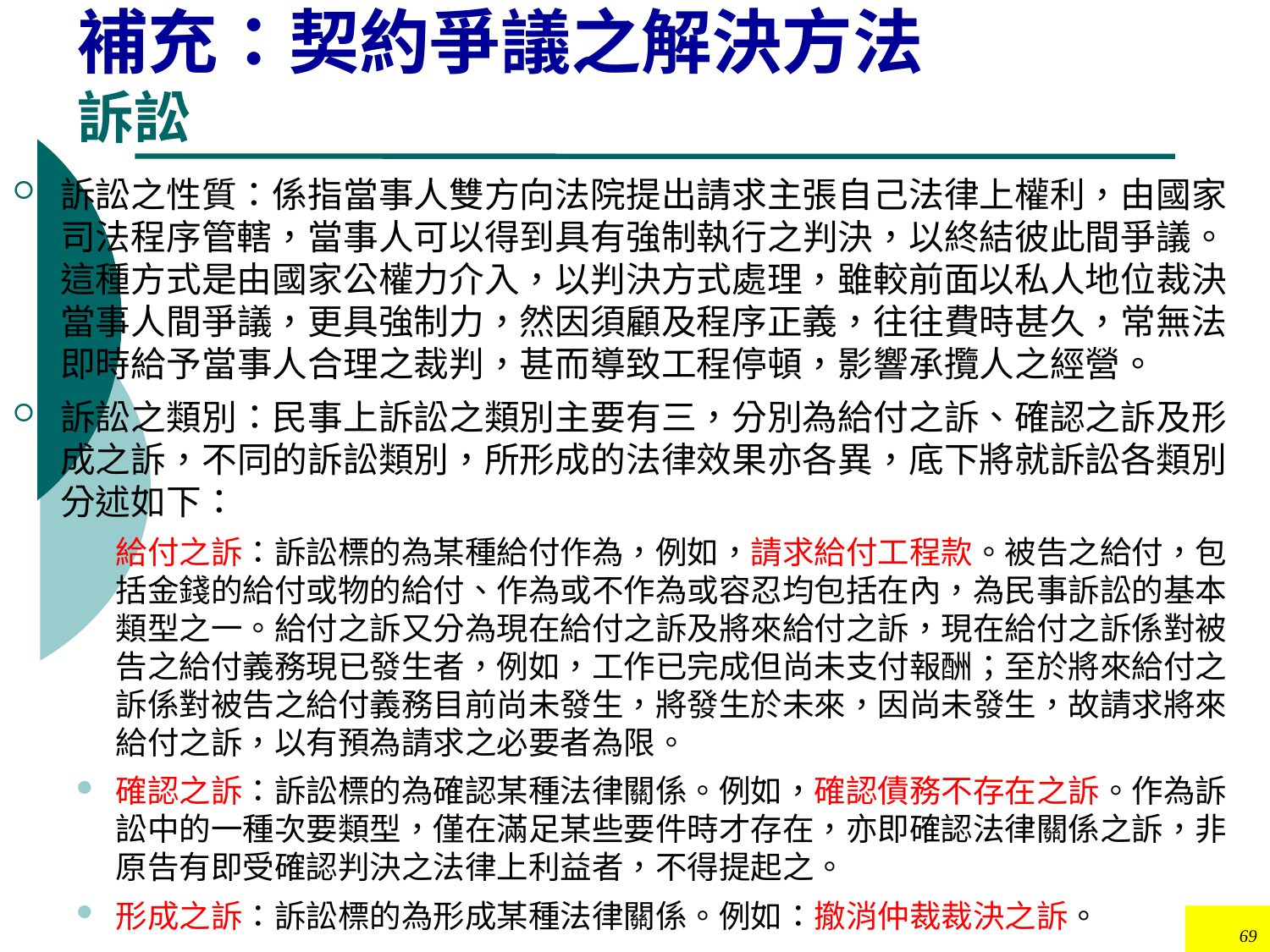

# 補充：契約爭議之解決方法 訴訟
訴訟之性質：係指當事人雙方向法院提出請求主張自己法律上權利，由國家司法程序管轄，當事人可以得到具有強制執行之判決，以終結彼此間爭議。這種方式是由國家公權力介入，以判決方式處理，雖較前面以私人地位裁決當事人間爭議，更具強制力，然因須顧及程序正義，往往費時甚久，常無法即時給予當事人合理之裁判，甚而導致工程停頓，影響承攬人之經營。
訴訟之類別：民事上訴訟之類別主要有三，分別為給付之訴、確認之訴及形成之訴，不同的訴訟類別，所形成的法律效果亦各異，底下將就訴訟各類別分述如下：
給付之訴：訴訟標的為某種給付作為，例如，請求給付工程款。被告之給付，包括金錢的給付或物的給付、作為或不作為或容忍均包括在內，為民事訴訟的基本類型之一。給付之訴又分為現在給付之訴及將來給付之訴，現在給付之訴係對被告之給付義務現已發生者，例如，工作已完成但尚未支付報酬；至於將來給付之訴係對被告之給付義務目前尚未發生，將發生於未來，因尚未發生，故請求將來給付之訴，以有預為請求之必要者為限。
確認之訴：訴訟標的為確認某種法律關係。例如，確認債務不存在之訴。作為訴訟中的一種次要類型，僅在滿足某些要件時才存在，亦即確認法律關係之訴，非原告有即受確認判決之法律上利益者，不得提起之。
形成之訴：訴訟標的為形成某種法律關係。例如：撤消仲裁裁決之訴。
69